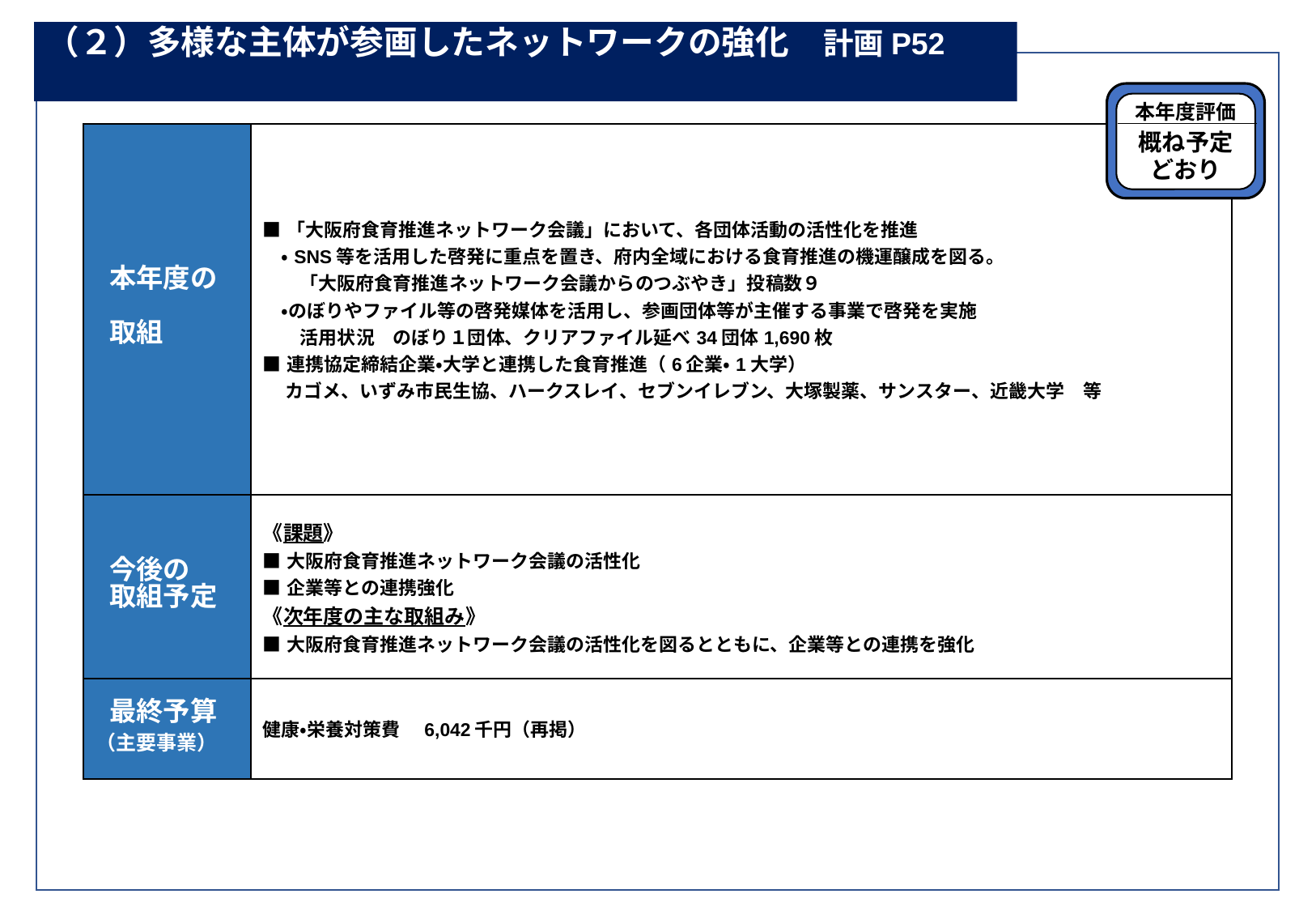

（２）多様な主体が参画したネットワークの強化　計画P52

本年度評価

概ね予定
どおり
| 本年度の 取組 | ■「大阪府食育推進ネットワーク会議」において、各団体活動の活性化を推進 　・SNS等を活用した啓発に重点を置き、府内全域における食育推進の機運醸成を図る。 　　「大阪府食育推進ネットワーク会議からのつぶやき」投稿数９ 　・のぼりやファイル等の啓発媒体を活用し、参画団体等が主催する事業で啓発を実施 　　活用状況　のぼり１団体、クリアファイル延べ34団体1,690枚 ■連携協定締結企業・大学と連携した食育推進（6企業・1大学） カゴメ、いずみ市民生協、ハークスレイ、セブンイレブン、大塚製薬、サンスター、近畿大学　等 |
| --- | --- |
| 今後の 取組予定 | 《課題》 ■大阪府食育推進ネットワーク会議の活性化 ■企業等との連携強化 《次年度の主な取組み》 ■大阪府食育推進ネットワーク会議の活性化を図るとともに、企業等との連携を強化 |
| 最終予算 （主要事業） | 健康・栄養対策費　6,042千円（再掲） |
概ね予定どおり
概ね予定どおり